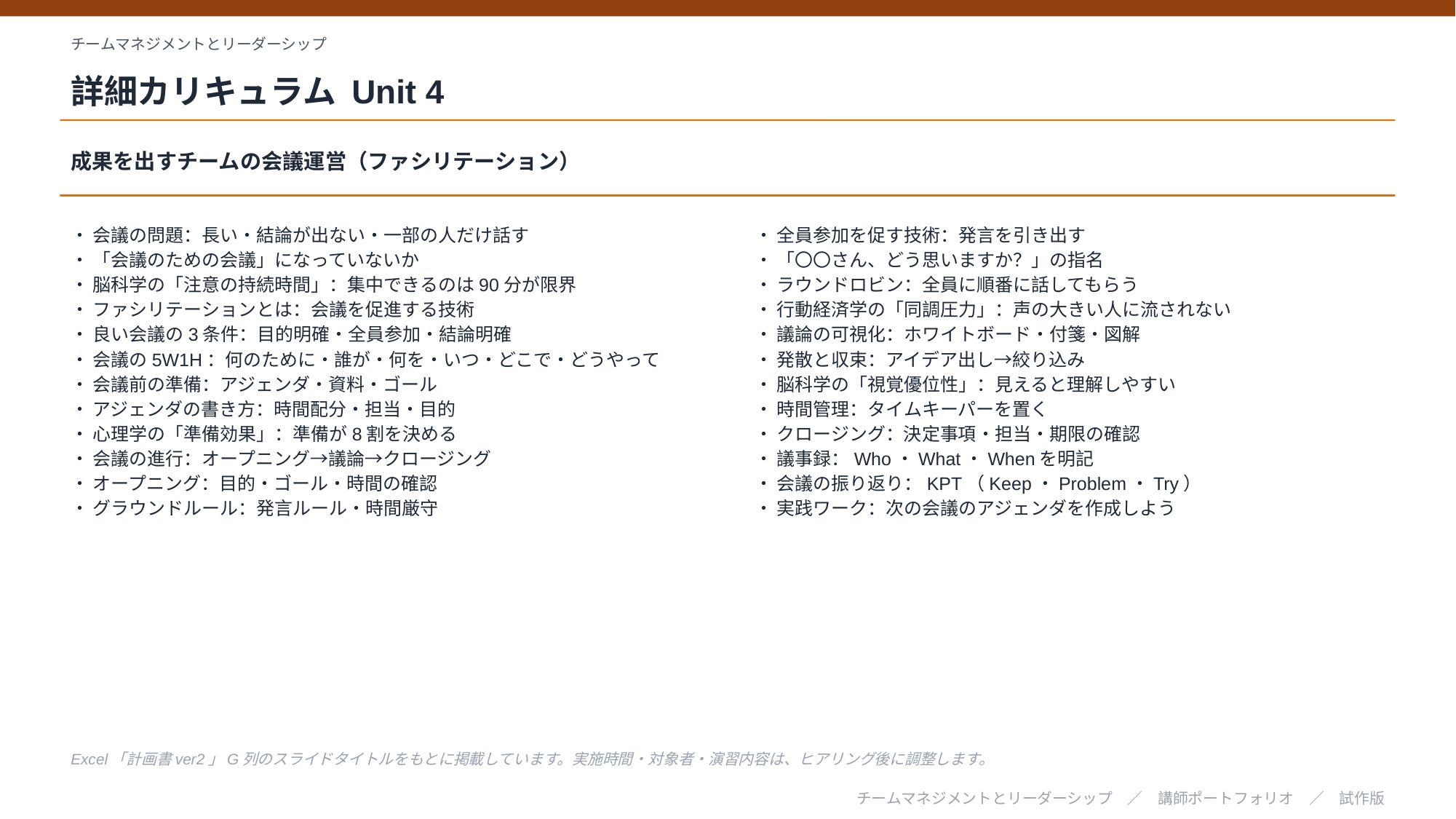

チームマネジメントとリーダーシップ
詳細カリキュラム Unit 4

成果を出すチームの会議運営（ファシリテーション）

・ 会議の問題：長い・結論が出ない・一部の人だけ話す
・ 「会議のための会議」になっていないか
・ 脳科学の「注意の持続時間」：集中できるのは90分が限界
・ ファシリテーションとは：会議を促進する技術
・ 良い会議の3条件：目的明確・全員参加・結論明確
・ 会議の5W1H：何のために・誰が・何を・いつ・どこで・どうやって
・ 会議前の準備：アジェンダ・資料・ゴール
・ アジェンダの書き方：時間配分・担当・目的
・ 心理学の「準備効果」：準備が8割を決める
・ 会議の進行：オープニング→議論→クロージング
・ オープニング：目的・ゴール・時間の確認
・ グラウンドルール：発言ルール・時間厳守
・ 全員参加を促す技術：発言を引き出す
・ 「〇〇さん、どう思いますか？」の指名
・ ラウンドロビン：全員に順番に話してもらう
・ 行動経済学の「同調圧力」：声の大きい人に流されない
・ 議論の可視化：ホワイトボード・付箋・図解
・ 発散と収束：アイデア出し→絞り込み
・ 脳科学の「視覚優位性」：見えると理解しやすい
・ 時間管理：タイムキーパーを置く
・ クロージング：決定事項・担当・期限の確認
・ 議事録：Who・What・Whenを明記
・ 会議の振り返り：KPT（Keep・Problem・Try）
・ 実践ワーク：次の会議のアジェンダを作成しよう
Excel「計画書ver2」G列のスライドタイトルをもとに掲載しています。実施時間・対象者・演習内容は、ヒアリング後に調整します。
チームマネジメントとリーダーシップ　／　講師ポートフォリオ　／　試作版